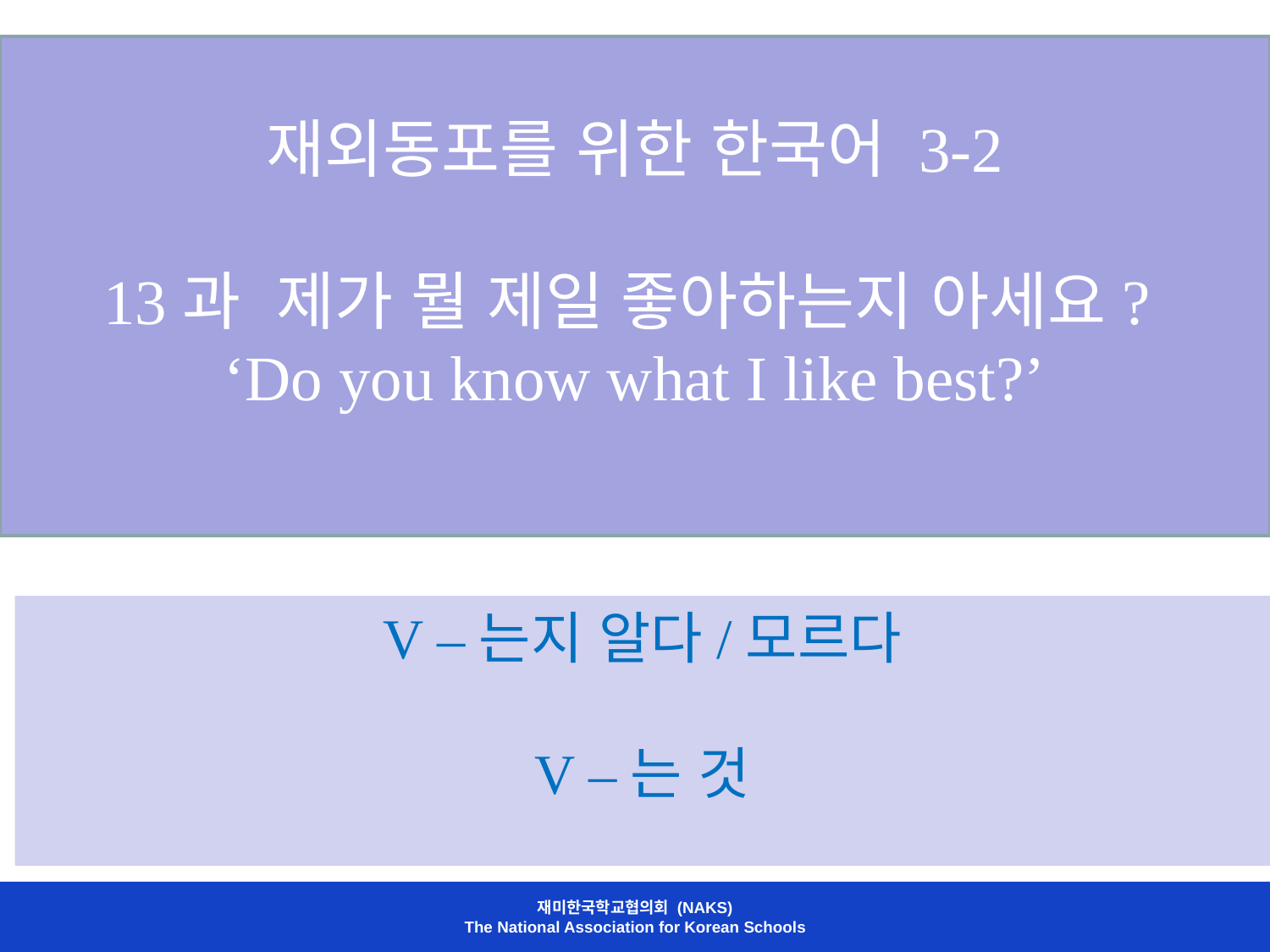

# 재외동포를 위한 한국어 3-2 13과  제가 뭘 제일 좋아하는지 아세요? ‘Do you know what I like best?’
V –는지 알다/모르다

V –는 것

재미한국학교협의회 (NAKS)
The National Association for Korean Schools